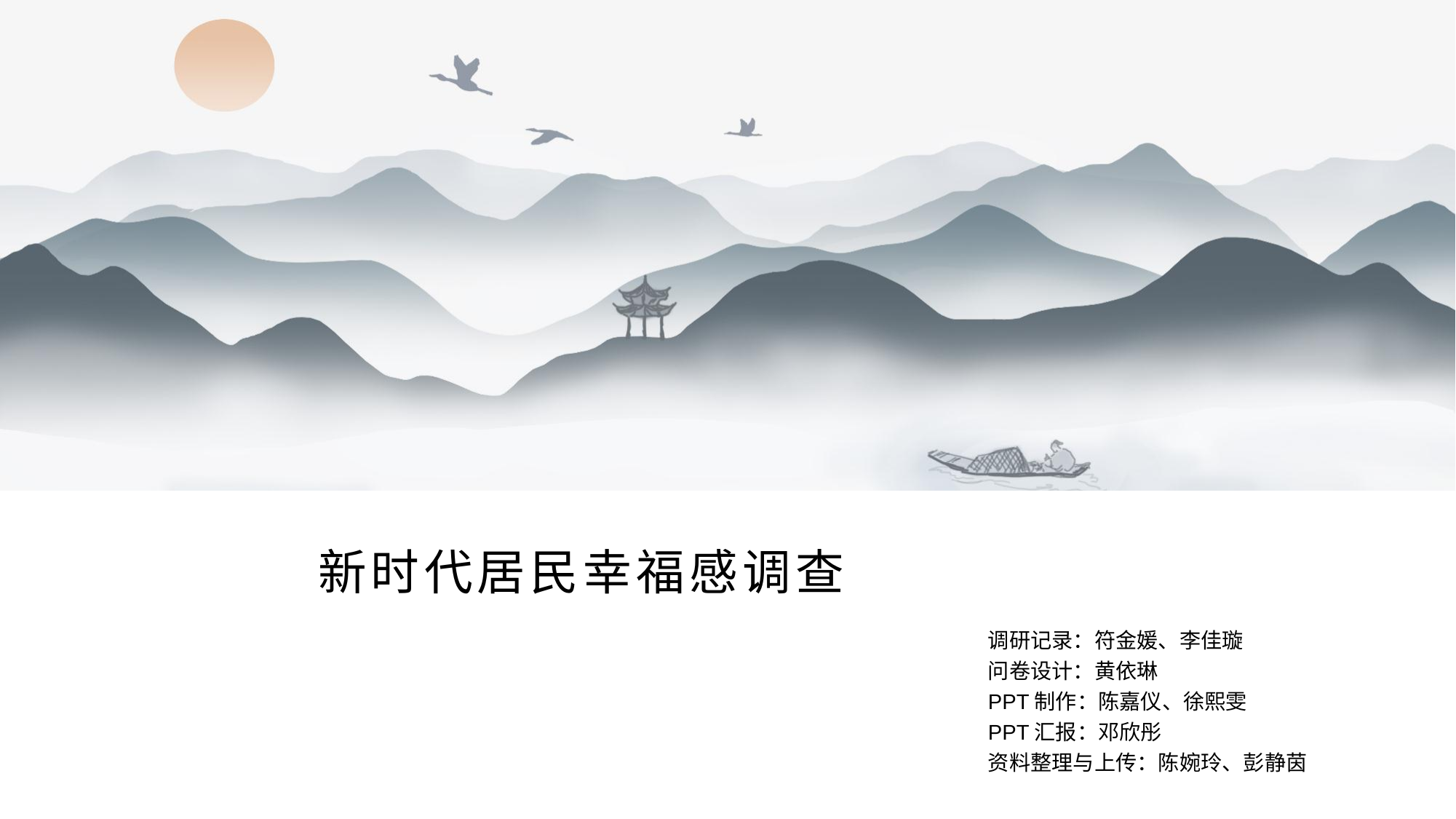

新时代居民幸福感调查

调研记录：符金媛、李佳璇
问卷设计：黄依琳
PPT制作：陈嘉仪、徐熙雯
PPT汇报：邓欣彤
资料整理与上传：陈婉玲、彭静茵